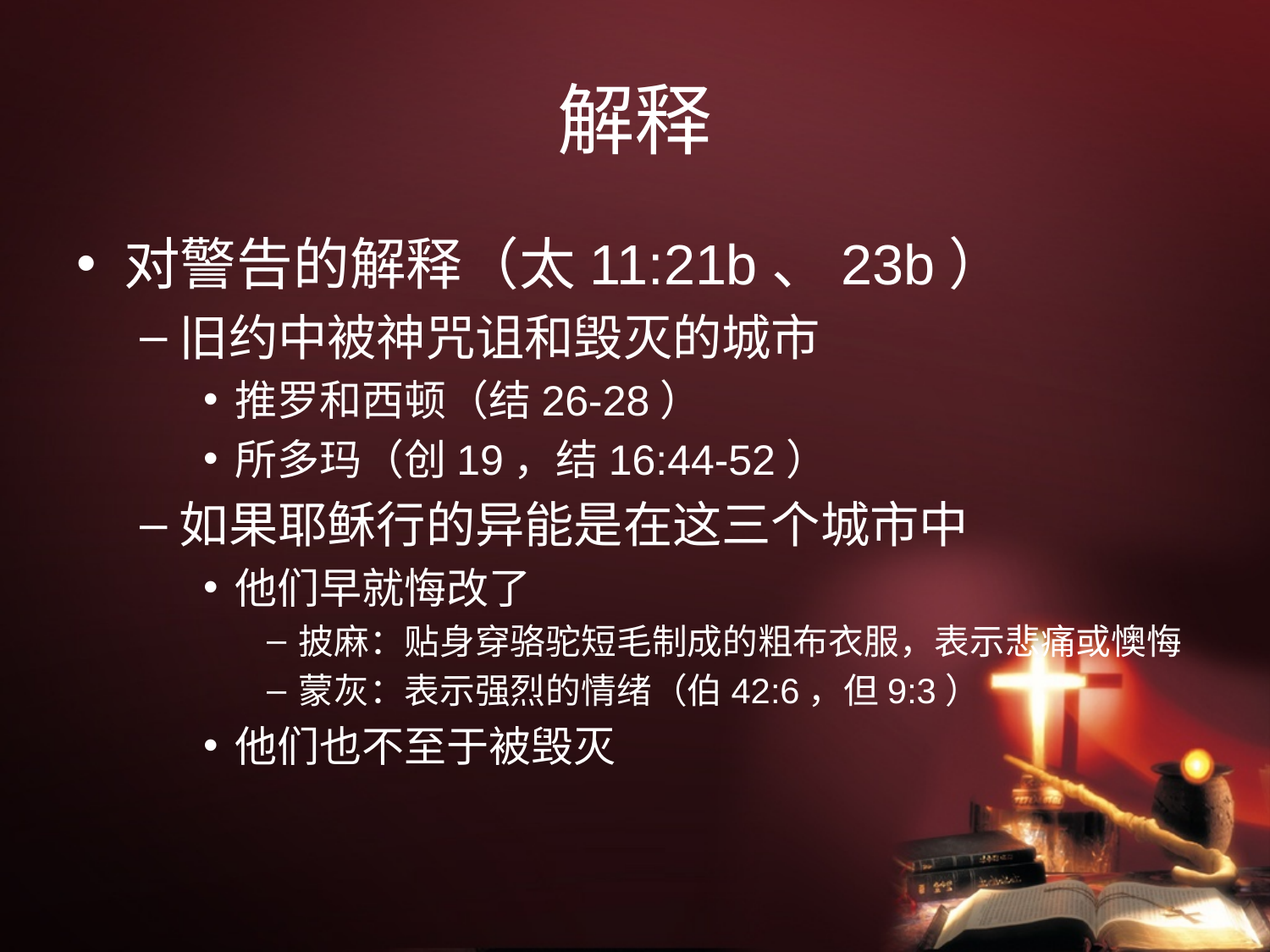

# 解释
对警告的解释（太11:21b、23b）
旧约中被神咒诅和毁灭的城市
推罗和西顿（结26-28）
所多玛（创19，结16:44-52）
如果耶稣行的异能是在这三个城市中
他们早就悔改了
披麻：贴身穿骆驼短毛制成的粗布衣服，表示悲痛或懊悔
蒙灰：表示强烈的情绪（伯42:6，但9:3）
他们也不至于被毁灭